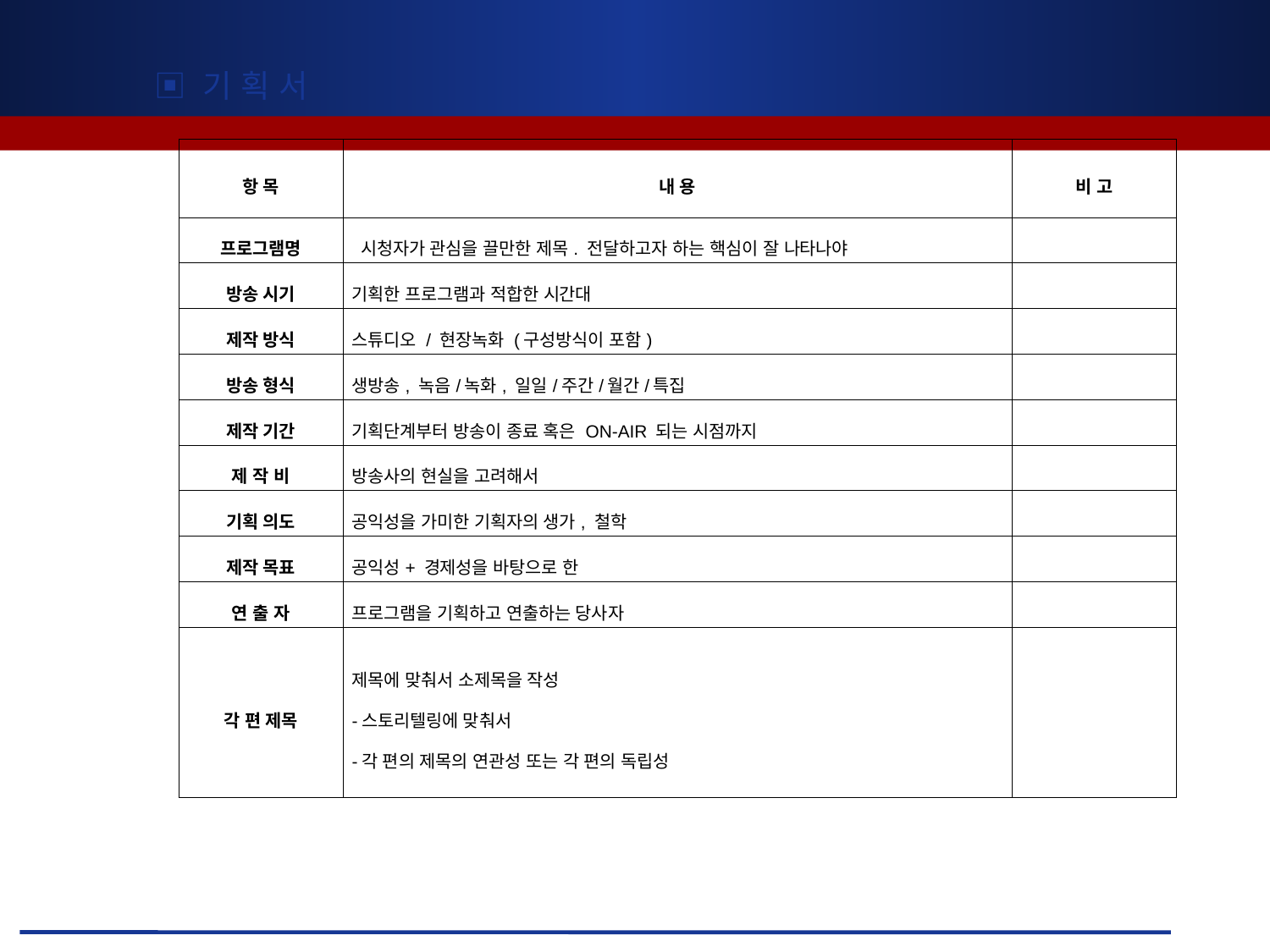

▣ 기 획 서
| 항 목 | 내 용 | 비 고 |
| --- | --- | --- |
| 프로그램명 | 시청자가 관심을 끌만한 제목. 전달하고자 하는 핵심이 잘 나타나야 |  |
| 방송 시기 | 기획한 프로그램과 적합한 시간대 |  |
| 제작 방식 | 스튜디오 / 현장녹화 (구성방식이 포함) |  |
| 방송 형식 | 생방송, 녹음/녹화, 일일/주간/월간/특집 |  |
| 제작 기간 | 기획단계부터 방송이 종료 혹은 ON-AIR 되는 시점까지 |  |
| 제 작 비 | 방송사의 현실을 고려해서 |  |
| 기획 의도 | 공익성을 가미한 기획자의 생가, 철학 |  |
| 제작 목표 | 공익성+ 경제성을 바탕으로 한 |  |
| 연 출 자 | 프로그램을 기획하고 연출하는 당사자 |  |
| 각 편 제목 | 제목에 맞춰서 소제목을 작성 -스토리텔링에 맞춰서 -각 편의 제목의 연관성 또는 각 편의 독립성 |  |